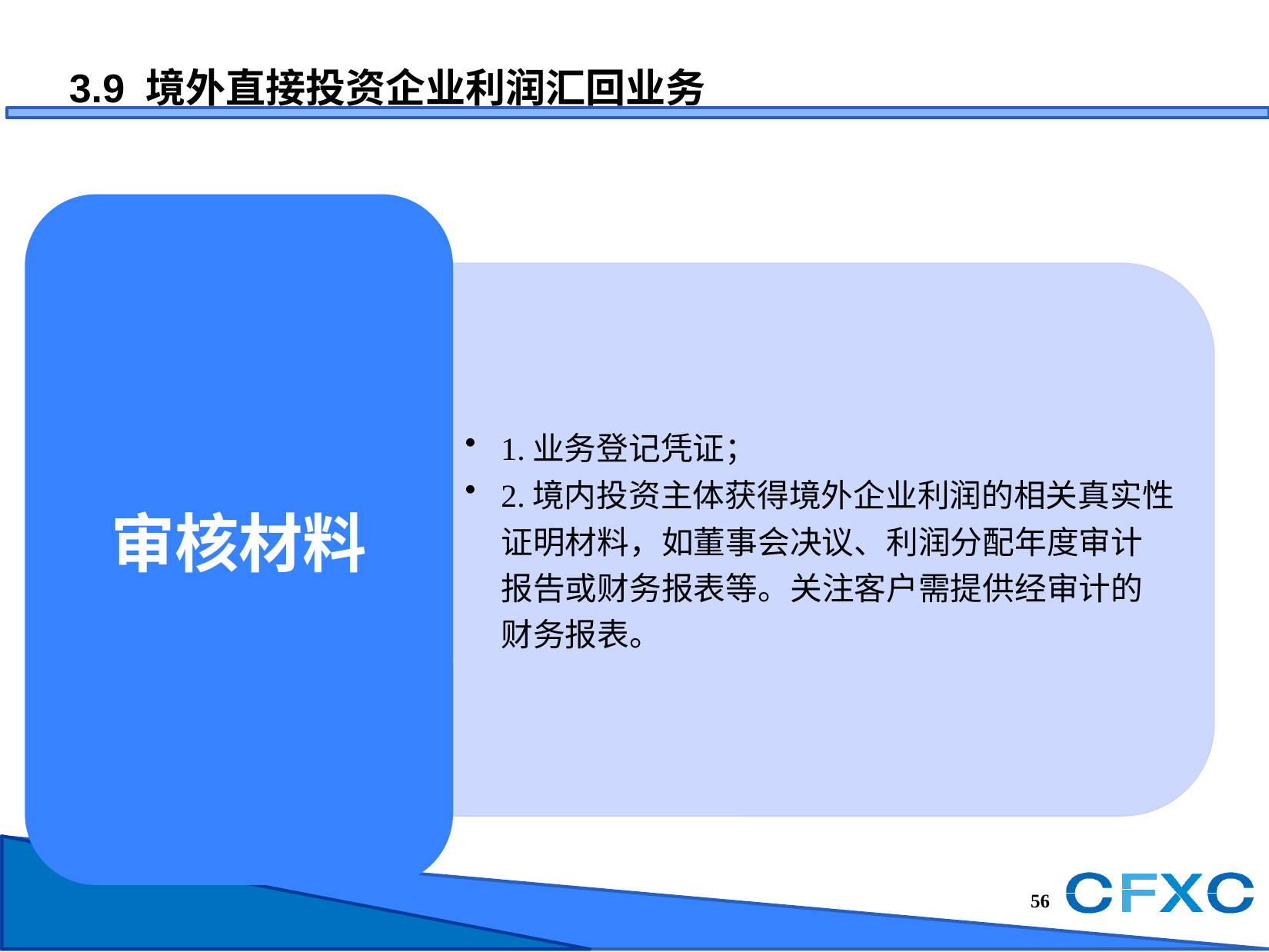

3.9 境外直接投资企业利润汇回业务
审核材料
1.业务登记凭证；
2.境内投资主体获得境外企业利润的相关真实性证明材料，如董事会决议、利润分配年度审计报告或财务报表等。关注客户需提供经审计的财务报表。
56